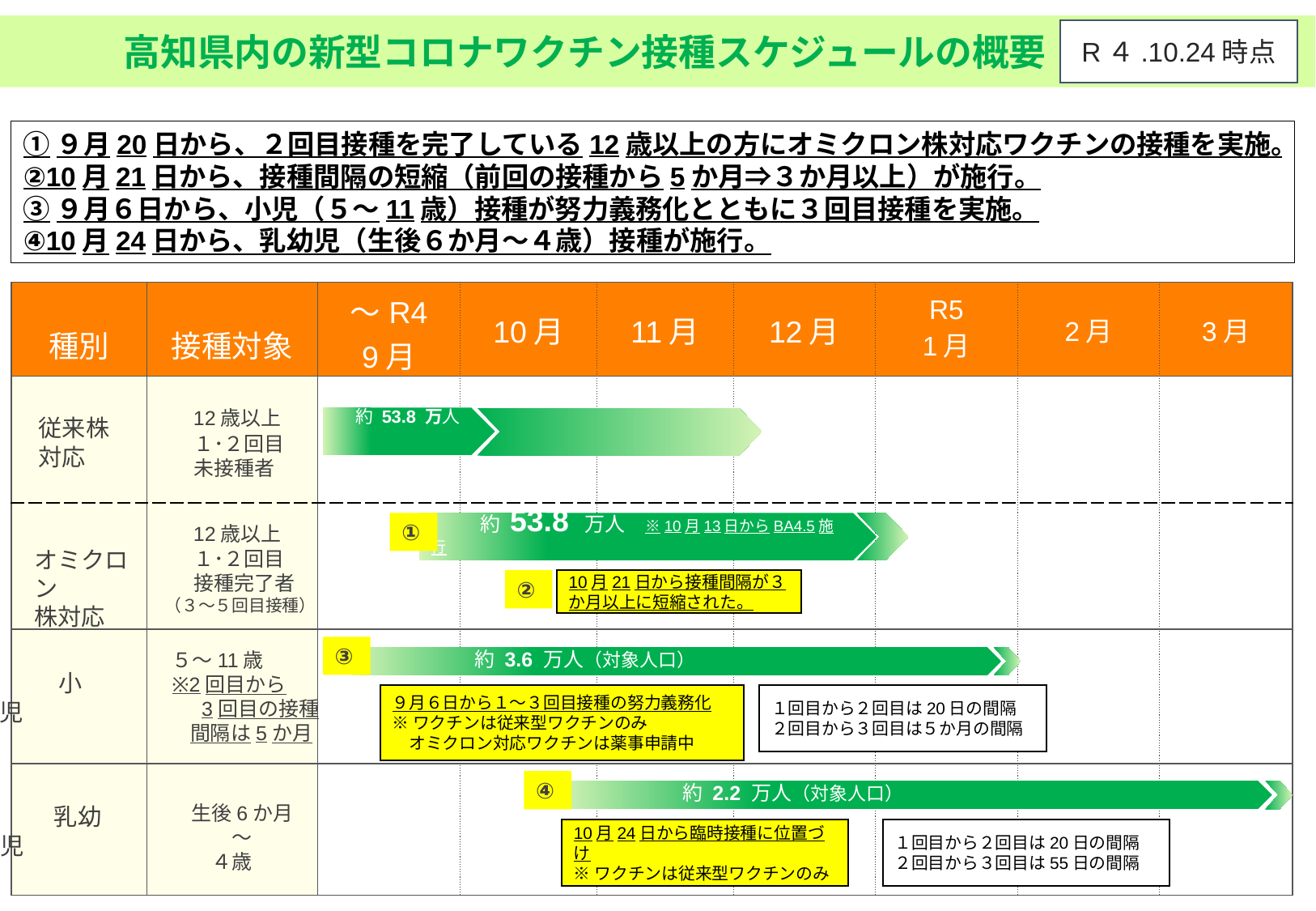

高知県内の新型コロナワクチン接種スケジュールの概要
R４.10.24時点
①９月20日から、２回目接種を完了している12歳以上の方にオミクロン株対応ワクチンの接種を実施。
②10月21日から、接種間隔の短縮（前回の接種から5か月⇒３か月以上）が施行。
③９月６日から、小児（５～11歳）接種が努力義務化とともに３回目接種を実施。
④10月24日から、乳幼児（生後６か月～４歳）接種が施行。
| 種別 | 接種対象 | ～R4 9月 | 10月 | 11月 | 12月 | R5 1月 | 2月 | 3月 |
| --- | --- | --- | --- | --- | --- | --- | --- | --- |
|  |  |  |  |  |  |  |  |  |
|  |  |  |  |  |  |  |  |  |
|  |  |  |  |  |  |  |  |  |
|  |  |  |  |  |  |  |  |  |

  　12歳以上
　　１･２回目
　　未接種者

従来株
対応

　 約 53.8 万人

  　12歳以上
　　１･２回目
　　接種完了者
  （３～５回目接種）

①
          約 53.8 万人　※10月13日からBA4.5施行
オミクロン
株対応
②
10月21日から接種間隔が３か月以上に短縮された。
③

             　　　 約 3.6 万人（対象人口）
　　 小　児
５～11歳
※2回目から
　 3回目の接種
   間隔は5か月
９月６日から１～３回目接種の努力義務化
※ワクチンは従来型ワクチンのみ
　オミクロン対応ワクチンは薬事申請中
１回目から２回目は20日の間隔
２回目から３回目は５か月の間隔
④

             　　　 約 2.2 万人（対象人口）
　　乳幼児
生後6か月
　　～
　４歳
10月24日から臨時接種に位置づけ
※ワクチンは従来型ワクチンのみ
１回目から２回目は20日の間隔
２回目から３回目は55日の間隔